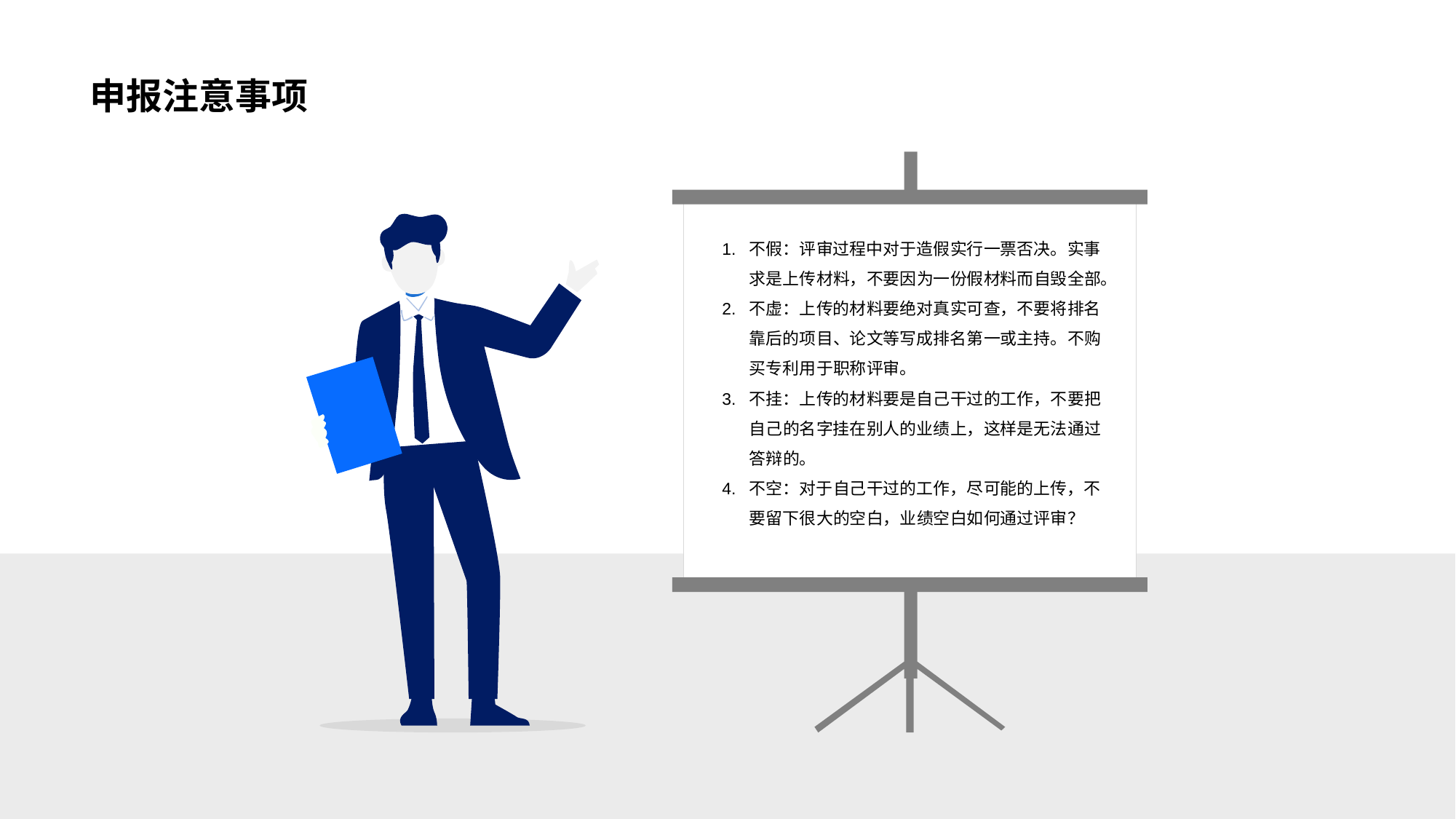

# 申报注意事项

不假：评审过程中对于造假实行一票否决。实事求是上传材料，不要因为一份假材料而自毁全部。
不虚：上传的材料要绝对真实可查，不要将排名靠后的项目、论文等写成排名第一或主持。不购买专利用于职称评审。
不挂：上传的材料要是自己干过的工作，不要把自己的名字挂在别人的业绩上，这样是无法通过答辩的。
不空：对于自己干过的工作，尽可能的上传，不要留下很大的空白，业绩空白如何通过评审？